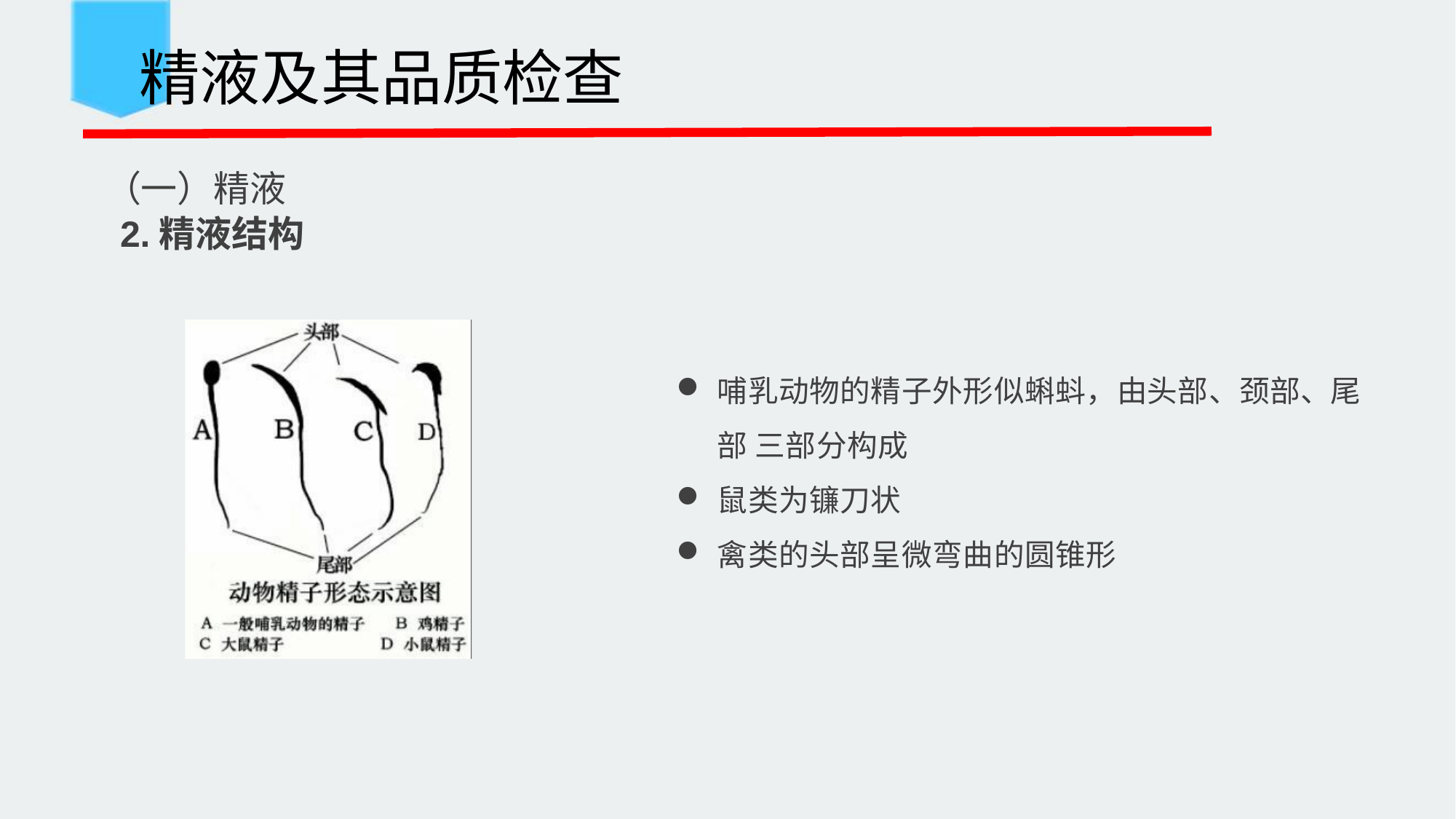

精液及其品质检查
  （一）精液
    2.精液结构

哺乳动物的精子外形似蝌蚪，由头部、颈部、尾部 三部分构成
鼠类为镰刀状
禽类的头部呈微弯曲的圆锥形